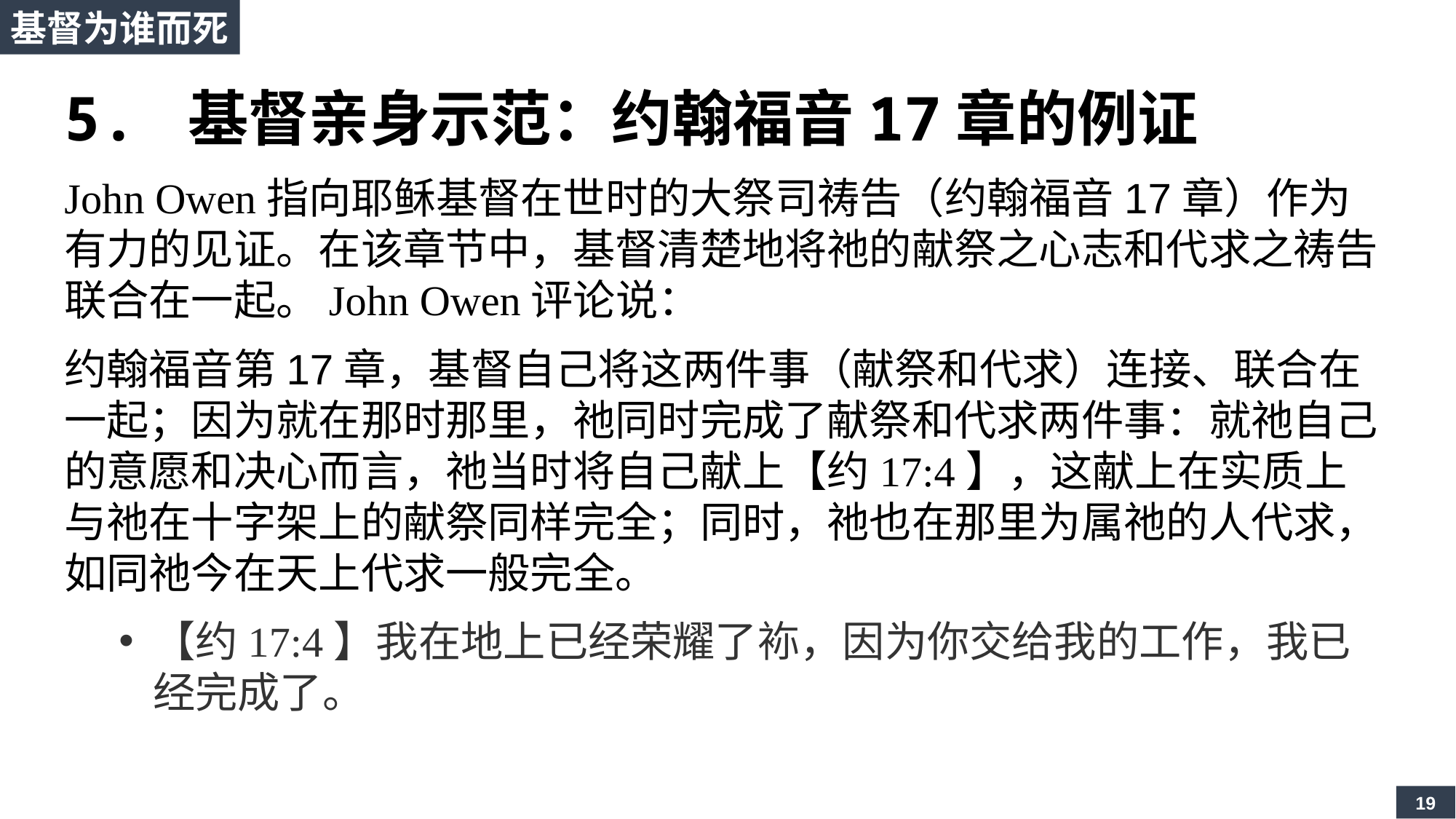

基督为谁而死
5. 基督亲身示范：约翰福音17章的例证
John Owen指向耶稣基督在世时的大祭司祷告（约翰福音17章）作为有力的见证。在该章节中，基督清楚地将祂的献祭之心志和代求之祷告联合在一起。John Owen评论说：
约翰福音第17章，基督自己将这两件事（献祭和代求）连接、联合在一起；因为就在那时那里，祂同时完成了献祭和代求两件事：就祂自己的意愿和决心而言，祂当时将自己献上【约17:4】，这献上在实质上与祂在十字架上的献祭同样完全；同时，祂也在那里为属祂的人代求，如同祂今在天上代求一般完全。
【约17:4】我在地上已经荣耀了袮，因为你交给我的工作，我已经完成了。
19